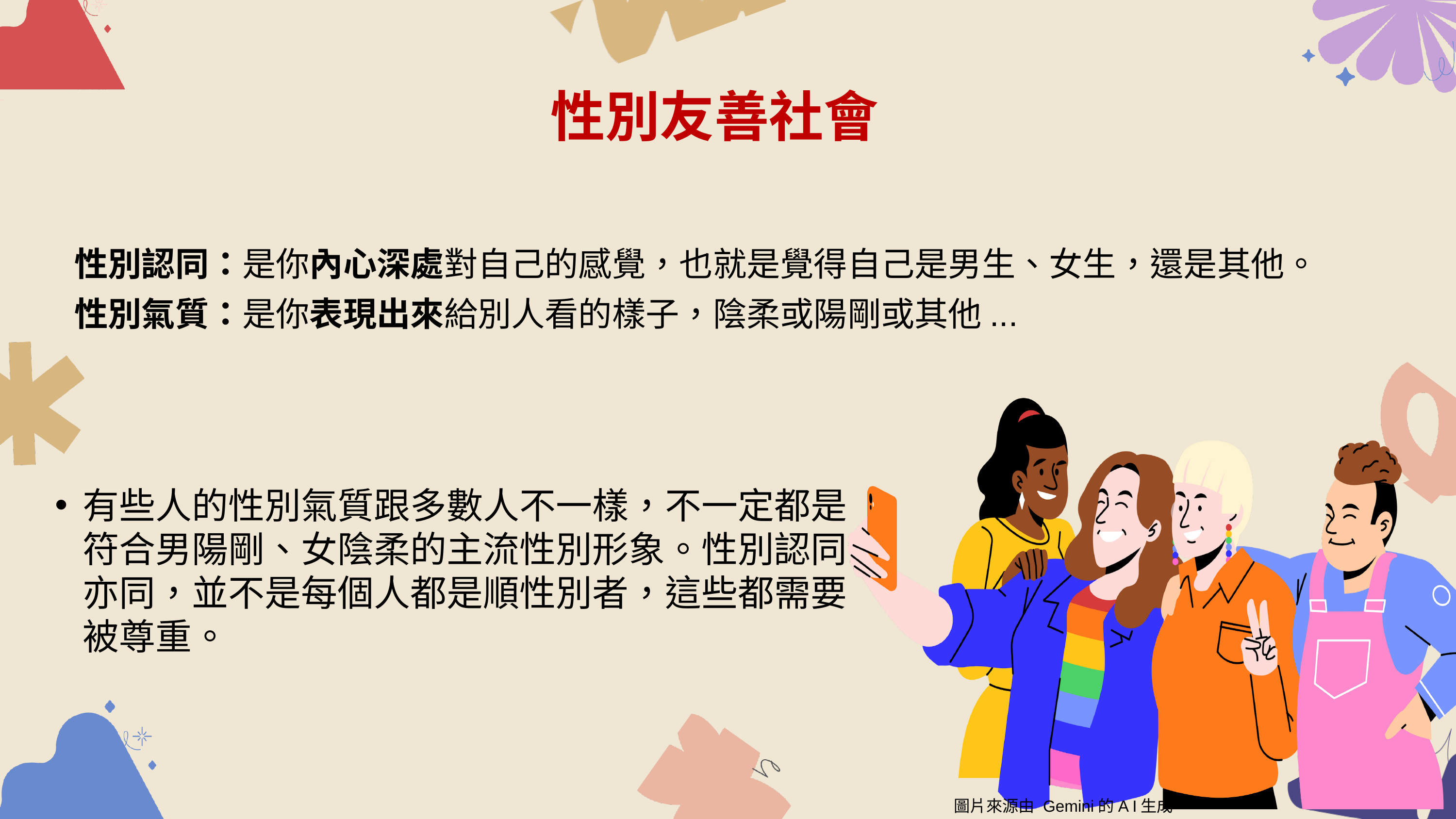

# 性別友善社會
性別認同：是你內心深處對自己的感覺，也就是覺得自己是男生、女生，還是其他。
性別氣質：是你表現出來給別人看的樣子，陰柔或陽剛或其他...

有些人的性別氣質跟多數人不一樣，不一定都是符合男陽剛、女陰柔的主流性別形象。性別認同亦同，並不是每個人都是順性別者，這些都需要被尊重。

圖片來源由 Gemini的A I生成